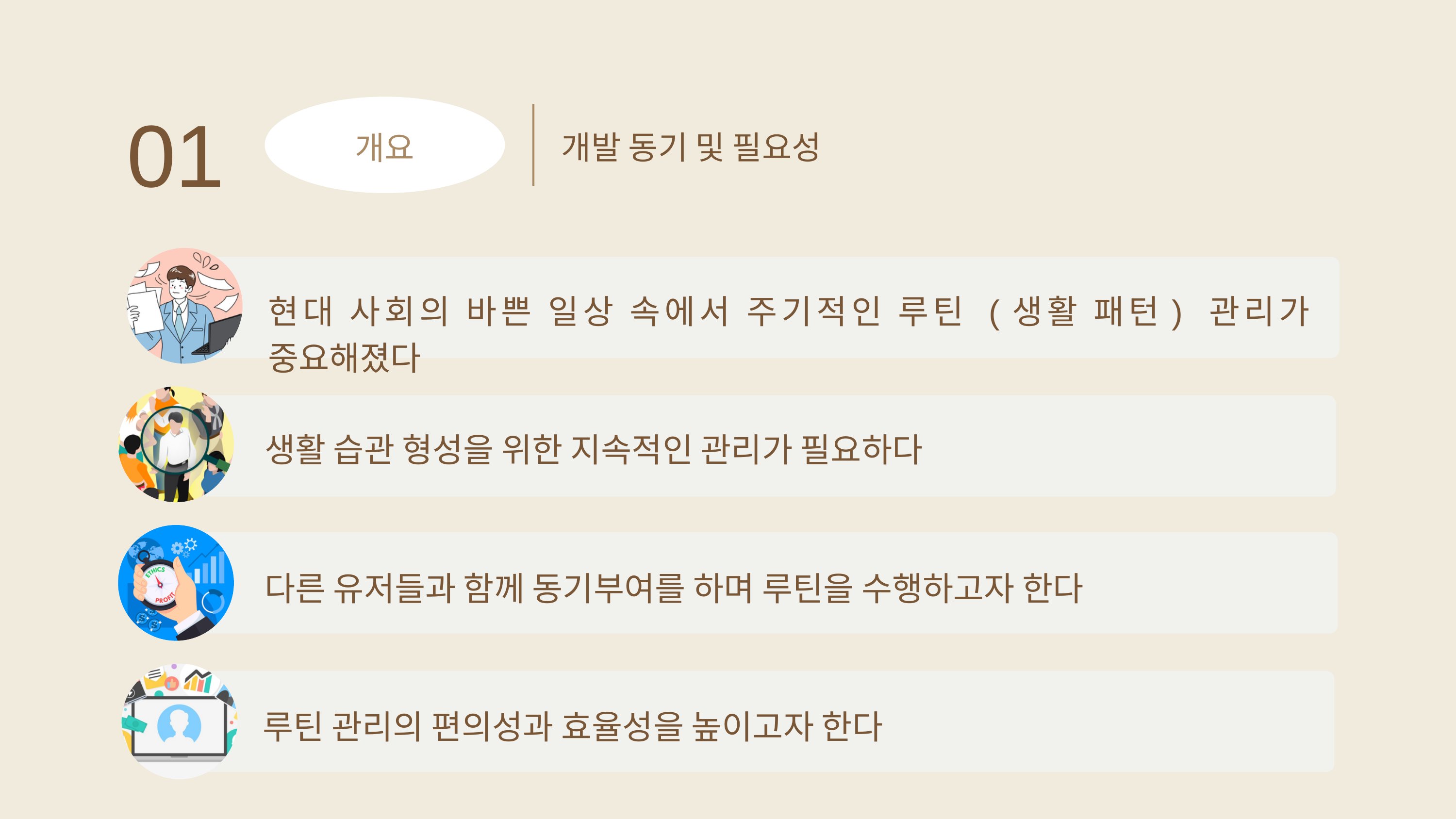

01

개발 동기 및 필요성
개요

현대 사회의 바쁜 일상 속에서 주기적인 루틴 (생활 패턴) 관리가 중요해졌다

생활 습관 형성을 위한 지속적인 관리가 필요하다

다른 유저들과 함께 동기부여를 하며 루틴을 수행하고자 한다

루틴 관리의 편의성과 효율성을 높이고자 한다